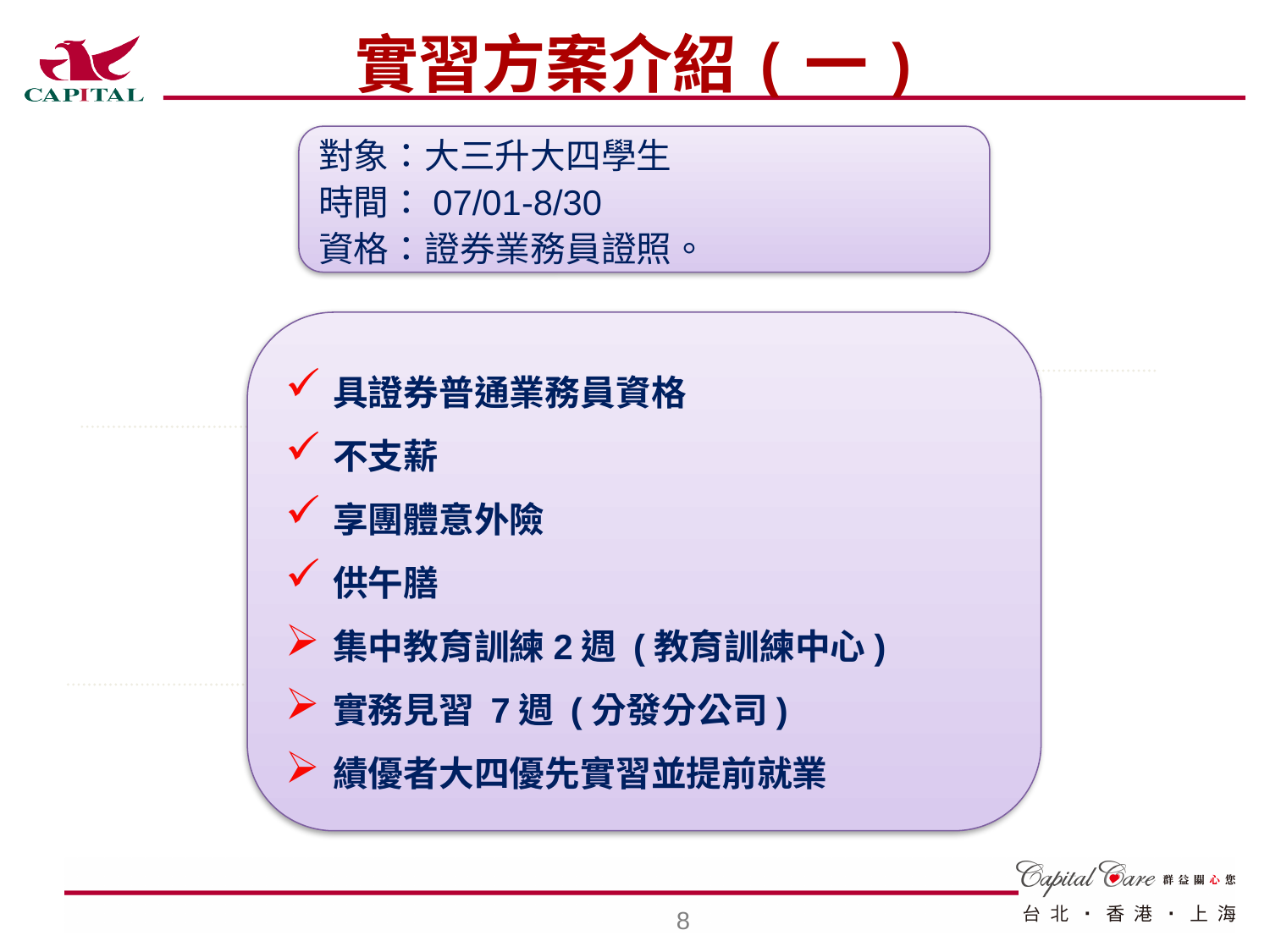

實習方案介紹(一)
對象：大三升大四學生
時間：07/01-8/30
資格：證券業務員證照。
具證券普通業務員資格
不支薪
享團體意外險
供午膳
集中教育訓練2週 (教育訓練中心)
實務見習 7週 (分發分公司)
績優者大四優先實習並提前就業

8